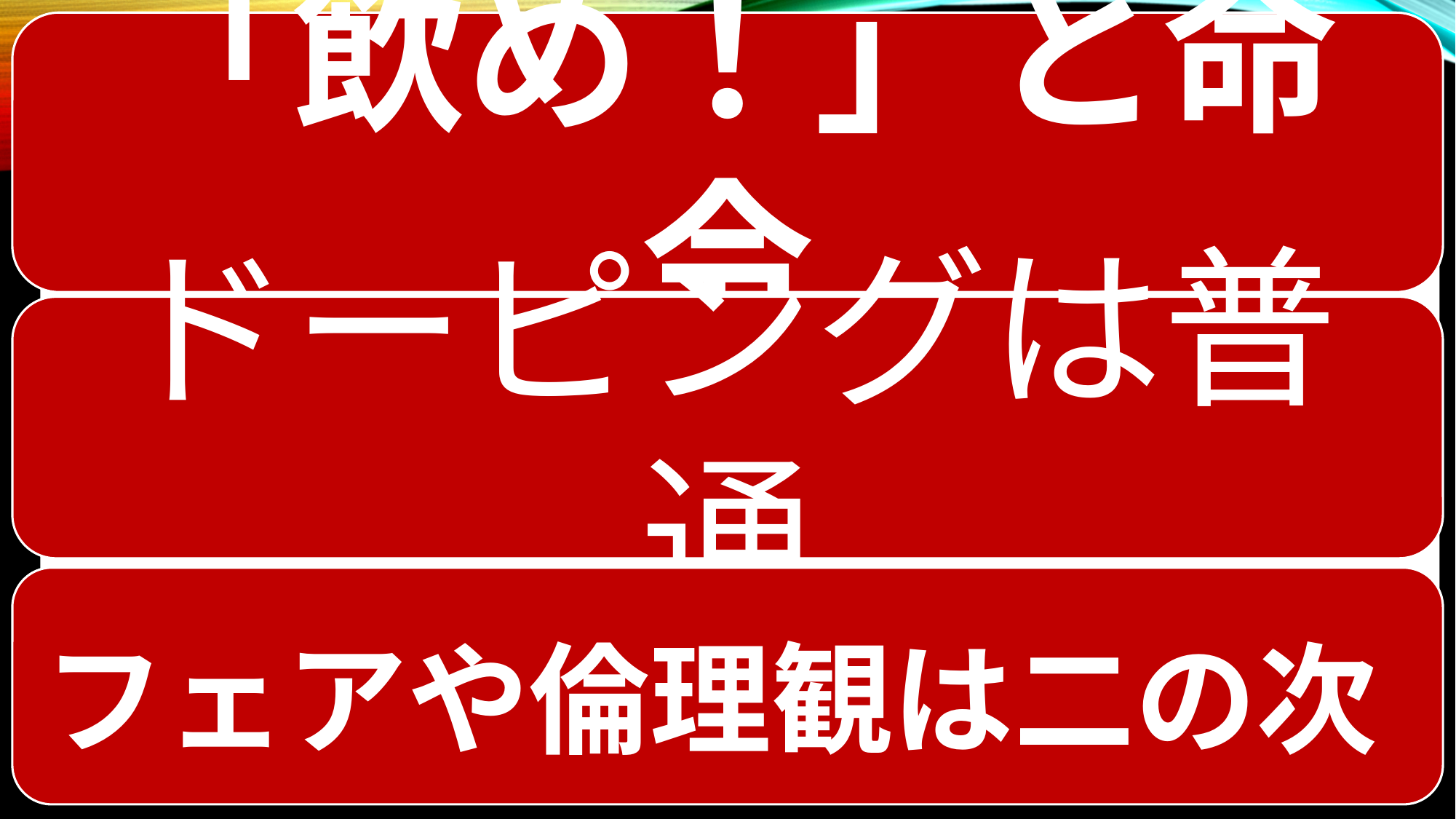

「飲め！」と命令
ユリア・ステパノワ選手が
告白しているの画像
ドーピングは普通
フェアや倫理観は二の次